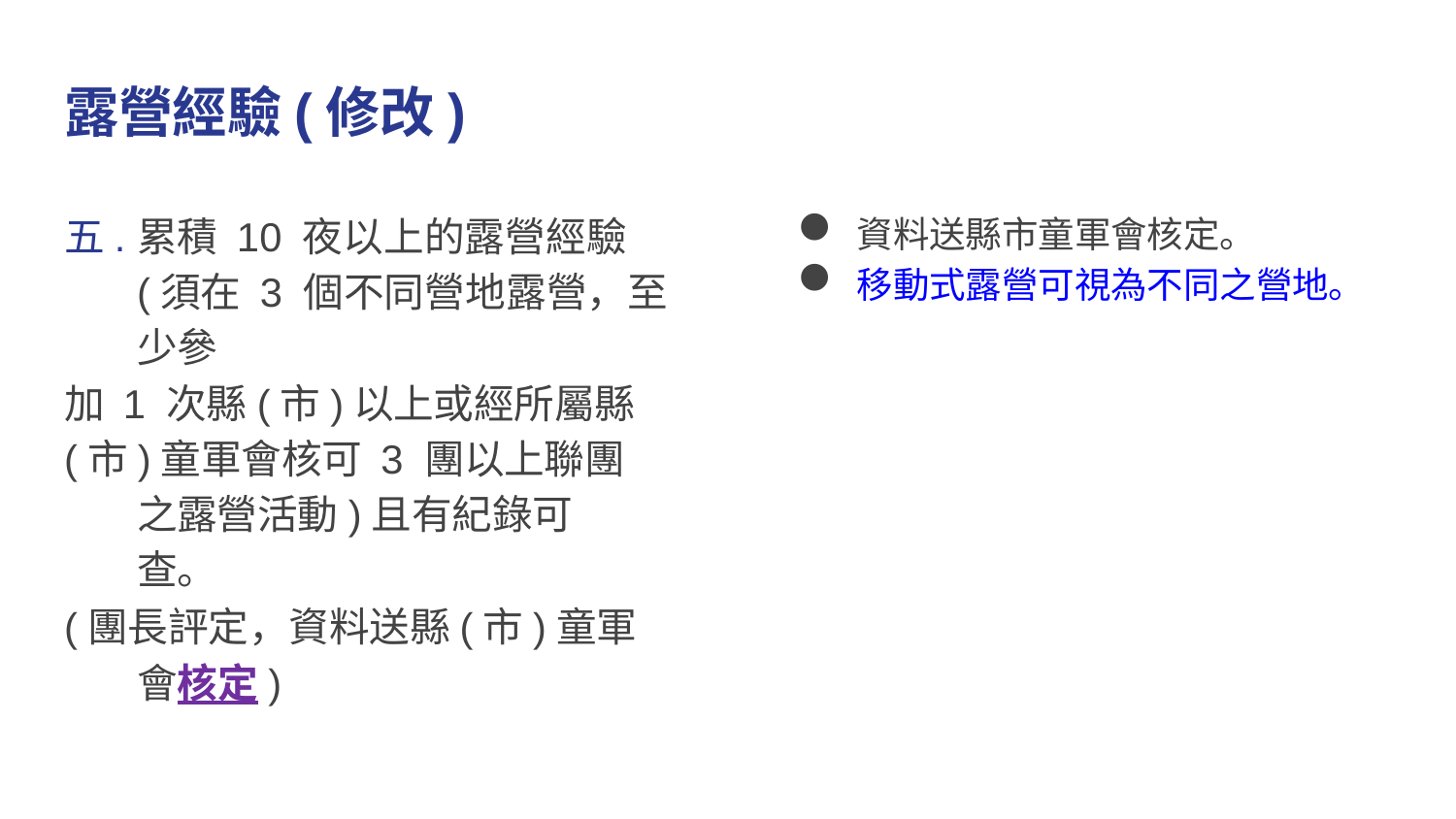

# 露營經驗(修改)
五.	累積 10 夜以上的露營經驗(須在 3 個不同營地露營，至少參
加 1 次縣(市)以上或經所屬縣
(市)童軍會核可 3 團以上聯團之露營活動)且有紀錄可查。
(團長評定，資料送縣(市)童軍會核定)
資料送縣市童軍會核定。
移動式露營可視為不同之營地。